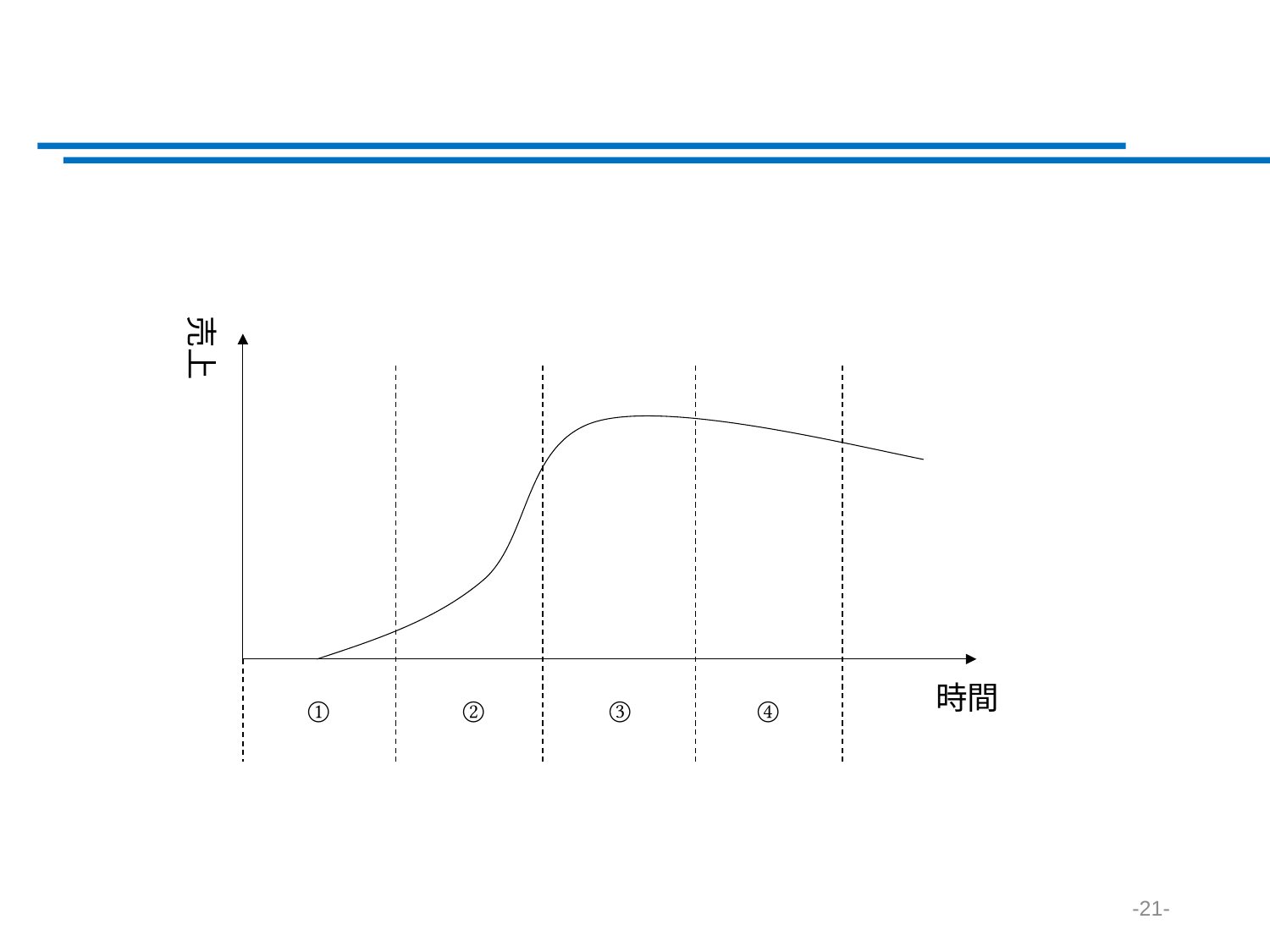

#
売上

時間
①
②
③
④
-21-